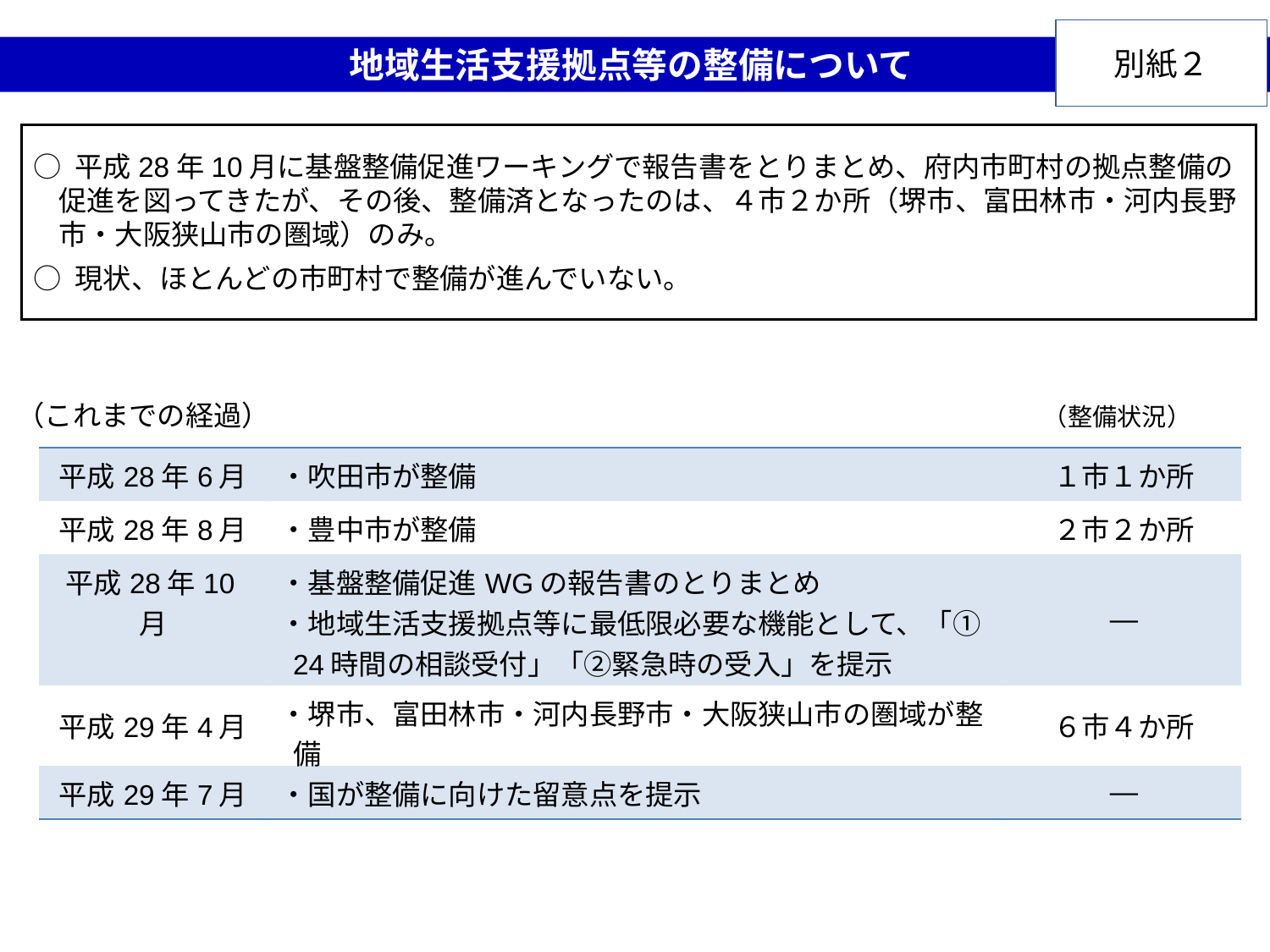

別紙２
地域生活支援拠点等の整備について
○ 平成28年10月に基盤整備促進ワーキングで報告書をとりまとめ、府内市町村の拠点整備の促進を図ってきたが、その後、整備済となったのは、４市２か所（堺市、富田林市・河内長野市・大阪狭山市の圏域）のみ。
○ 現状、ほとんどの市町村で整備が進んでいない。
（これまでの経過）　　　　　　　　　　　　　　　　　　　　　　　　　　　  （整備状況）
| 平成28年6月 | ・吹田市が整備 | １市１か所 |
| --- | --- | --- |
| 平成28年8月 | ・豊中市が整備 | ２市２か所 |
| 平成28年10月 | ・基盤整備促進WGの報告書のとりまとめ ・地域生活支援拠点等に最低限必要な機能として、「①24時間の相談受付」「②緊急時の受入」を提示 | ― |
| 平成29年4月 | ・堺市、富田林市・河内長野市・大阪狭山市の圏域が整備 | ６市４か所 |
| 平成29年7月 | ・国が整備に向けた留意点を提示 | ― |